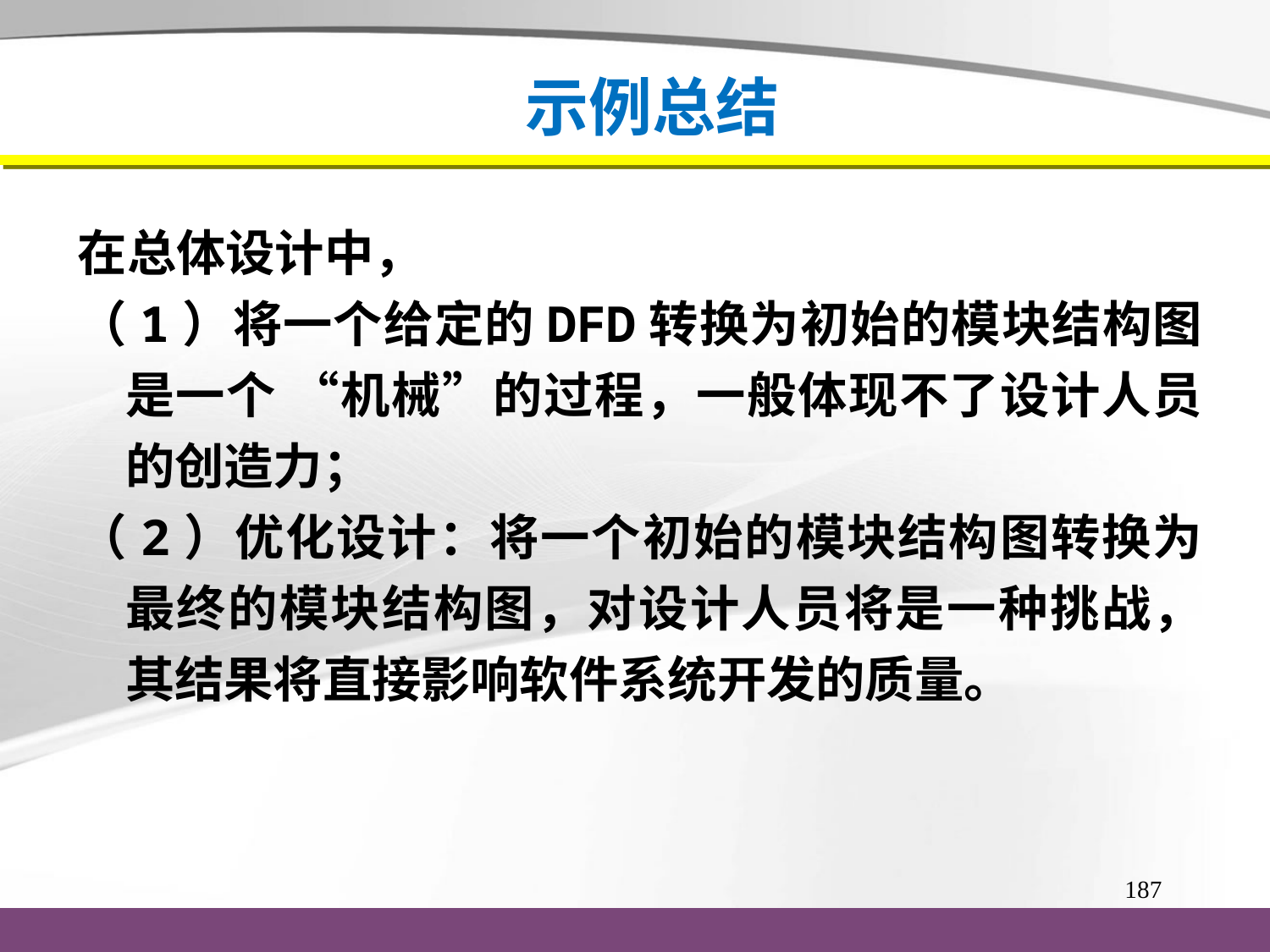

# 示例总结
在总体设计中，
（1）将一个给定的DFD转换为初始的模块结构图是一个 “机械”的过程，一般体现不了设计人员的创造力；
（2）优化设计：将一个初始的模块结构图转换为最终的模块结构图，对设计人员将是一种挑战，其结果将直接影响软件系统开发的质量。
187